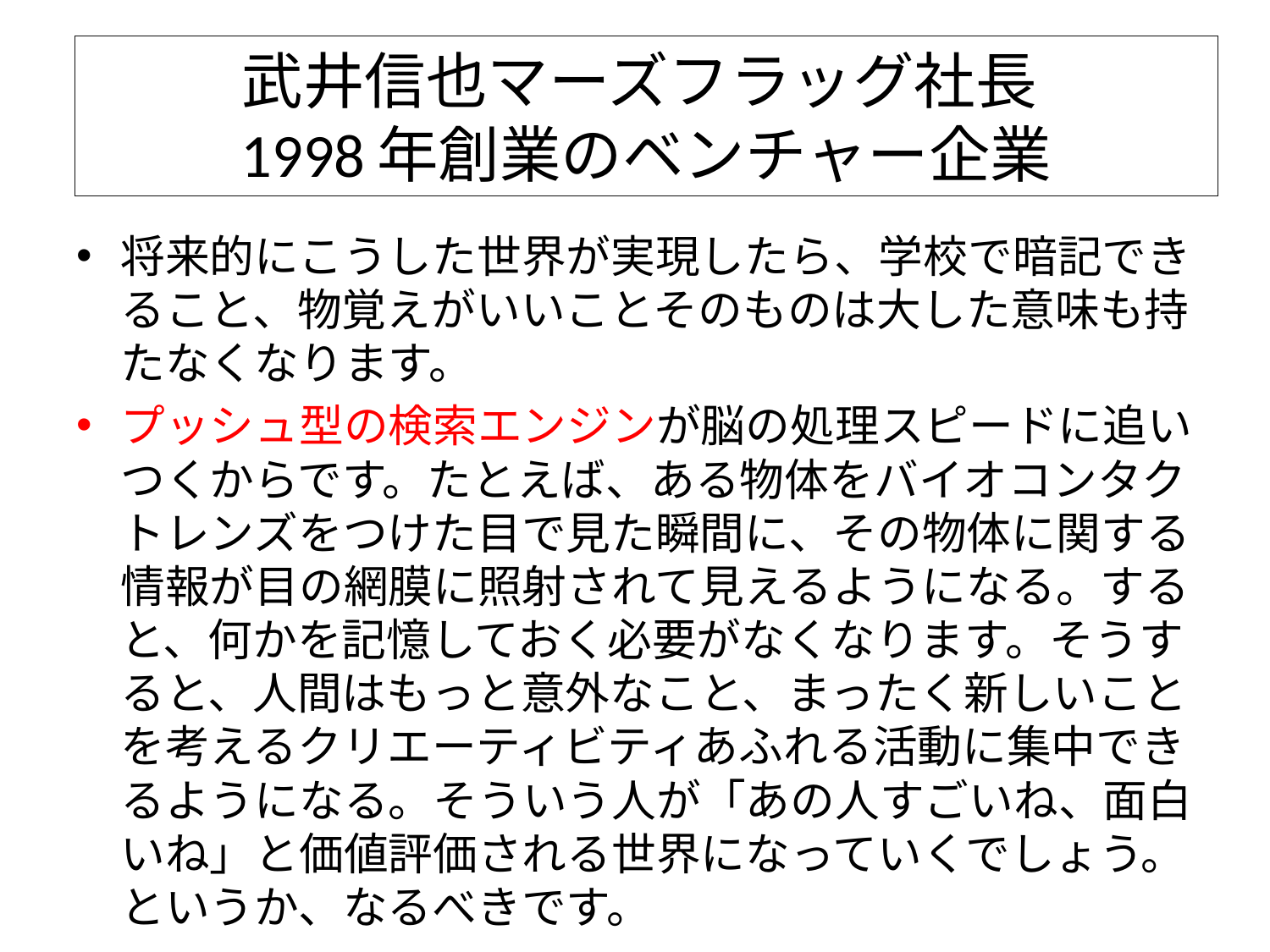

# 武井信也マーズフラッグ社長 1998年創業のベンチャー企業
将来的にこうした世界が実現したら、学校で暗記できること、物覚えがいいことそのものは大した意味も持たなくなります。
プッシュ型の検索エンジンが脳の処理スピードに追いつくからです。たとえば、ある物体をバイオコンタクトレンズをつけた目で見た瞬間に、その物体に関する情報が目の網膜に照射されて見えるようになる。すると、何かを記憶しておく必要がなくなります。そうすると、人間はもっと意外なこと、まったく新しいことを考えるクリエーティビティあふれる活動に集中できるようになる。そういう人が「あの人すごいね、面白いね」と価値評価される世界になっていくでしょう。というか、なるべきです。